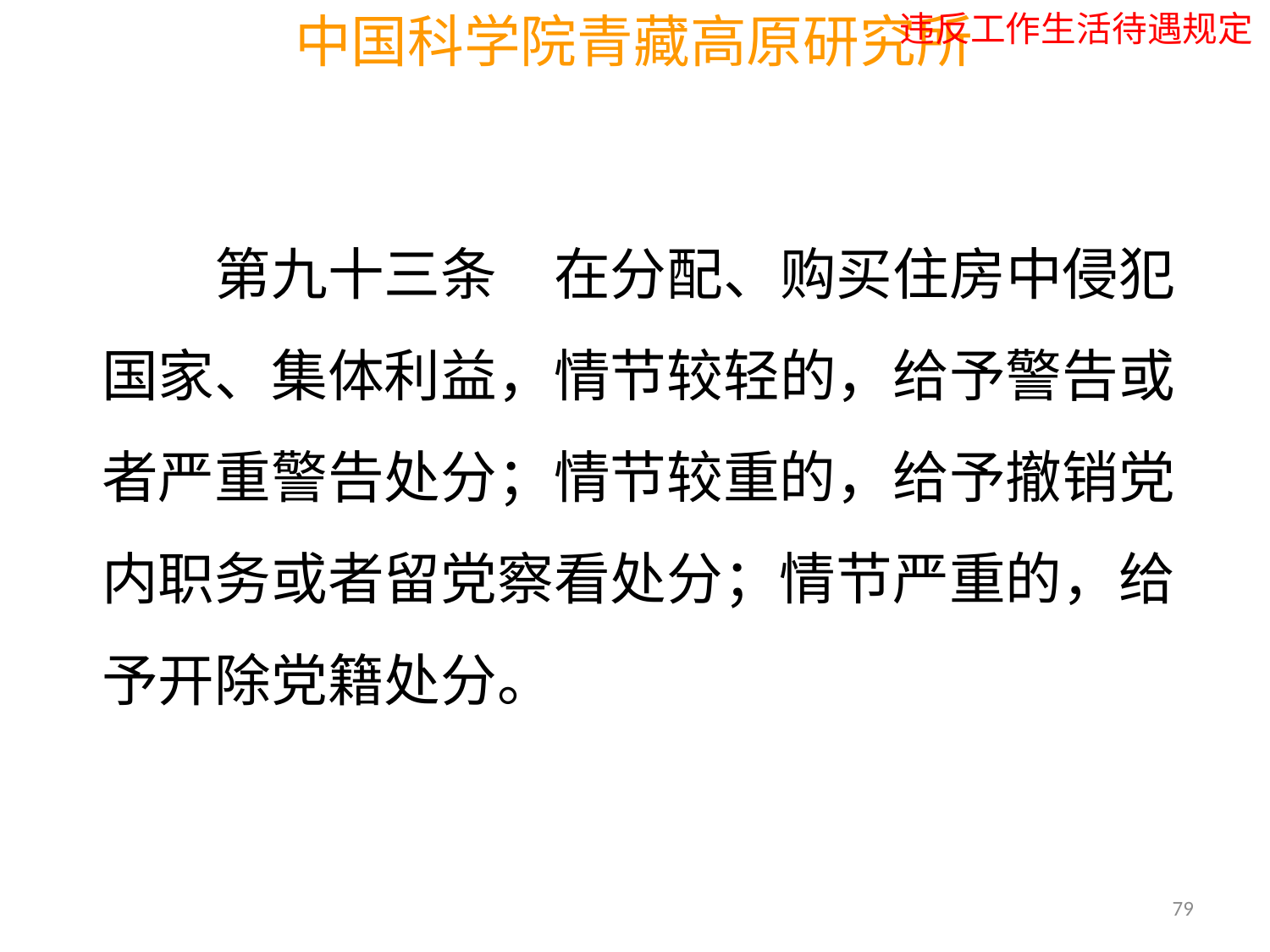

违反工作生活待遇规定
　　第九十三条　在分配、购买住房中侵犯国家、集体利益，情节较轻的，给予警告或者严重警告处分；情节较重的，给予撤销党内职务或者留党察看处分；情节严重的，给予开除党籍处分。
79